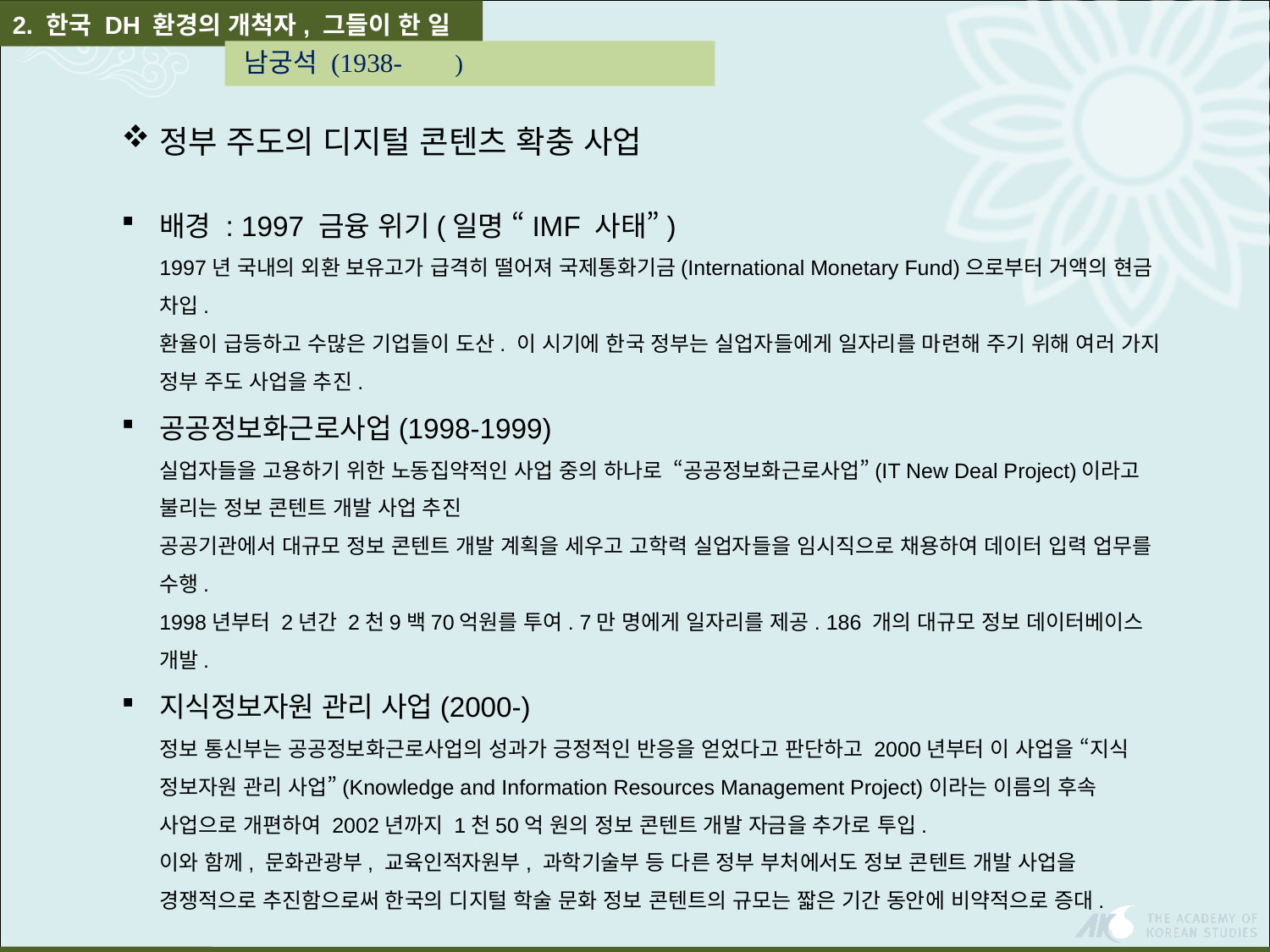

2. 한국 DH 환경의 개척자, 그들이 한 일
 남궁석 (1938-        )

정부 주도의 디지털 콘텐츠 확충 사업

배경 : 1997 금융 위기(일명 “IMF 사태”)
1997년 국내의 외환 보유고가 급격히 떨어져 국제통화기금(International Monetary Fund)으로부터 거액의 현금 차입.
환율이 급등하고 수많은 기업들이 도산. 이 시기에 한국 정부는 실업자들에게 일자리를 마련해 주기 위해 여러 가지 정부 주도 사업을 추진.
공공정보화근로사업(1998-1999)
실업자들을 고용하기 위한 노동집약적인 사업 중의 하나로  “공공정보화근로사업”(IT New Deal Project)이라고 불리는 정보 콘텐트 개발 사업 추진
공공기관에서 대규모 정보 콘텐트 개발 계획을 세우고 고학력 실업자들을 임시직으로 채용하여 데이터 입력 업무를 수행.
1998년부터 2년간 2천9백70억원를 투여. 7만 명에게 일자리를 제공. 186 개의 대규모 정보 데이터베이스 개발.
지식정보자원 관리 사업(2000-)
정보 통신부는 공공정보화근로사업의 성과가 긍정적인 반응을 얻었다고 판단하고 2000년부터 이 사업을 “지식 정보자원 관리 사업”(Knowledge and Information Resources Management Project)이라는 이름의 후속 사업으로 개편하여 2002년까지 1천50억 원의 정보 콘텐트 개발 자금을 추가로 투입.
이와 함께, 문화관광부, 교육인적자원부, 과학기술부 등 다른 정부 부처에서도 정보 콘텐트 개발 사업을 경쟁적으로 추진함으로써 한국의 디지털 학술 문화 정보 콘텐트의 규모는 짧은 기간 동안에 비약적으로 증대.